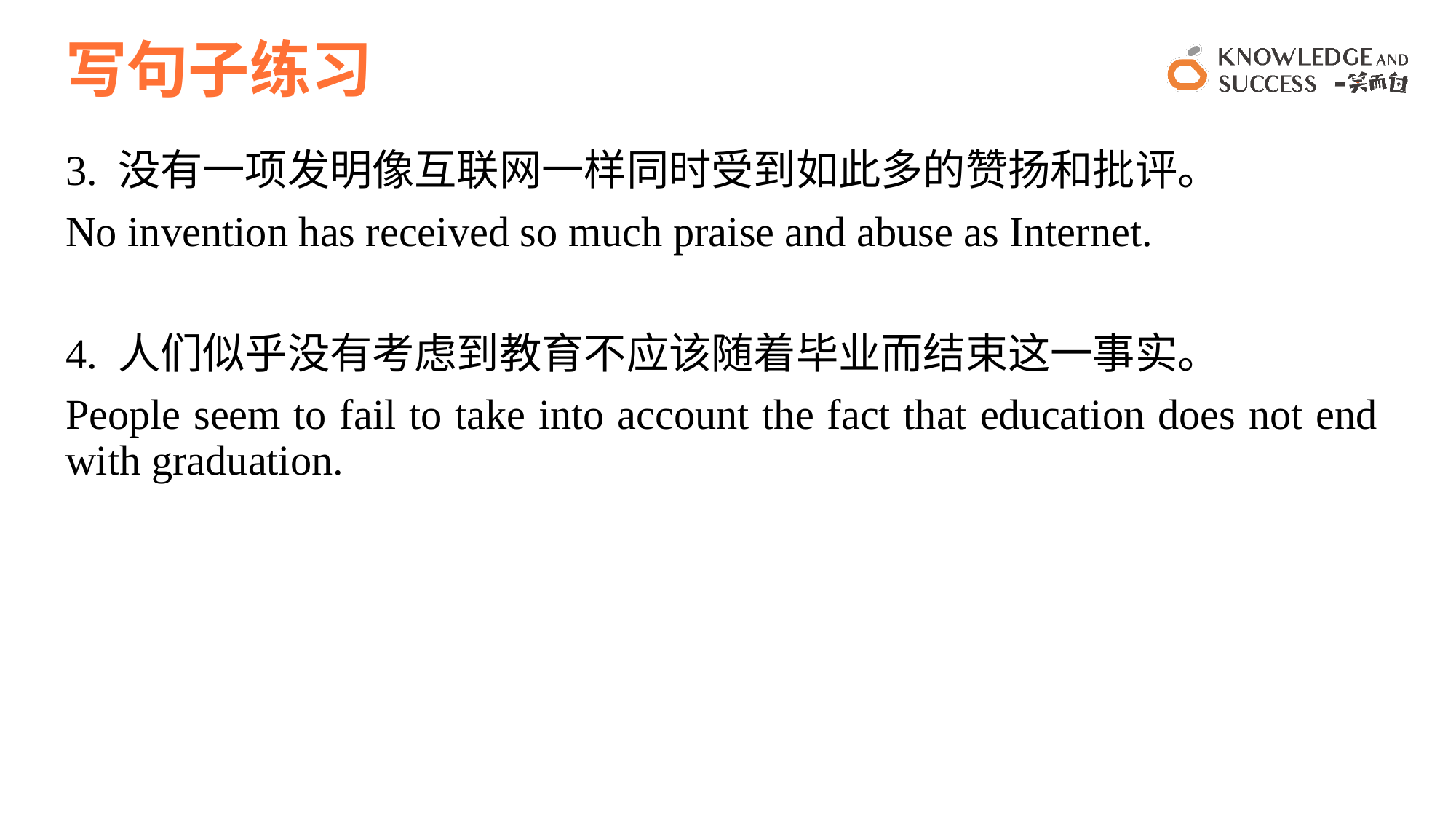

# 写句子练习
3. 没有一项发明像互联网一样同时受到如此多的赞扬和批评。
No invention has received so much praise and abuse as Internet.

4. 人们似乎没有考虑到教育不应该随着毕业而结束这一事实。
People seem to fail to take into account the fact that education does not end with graduation.

6